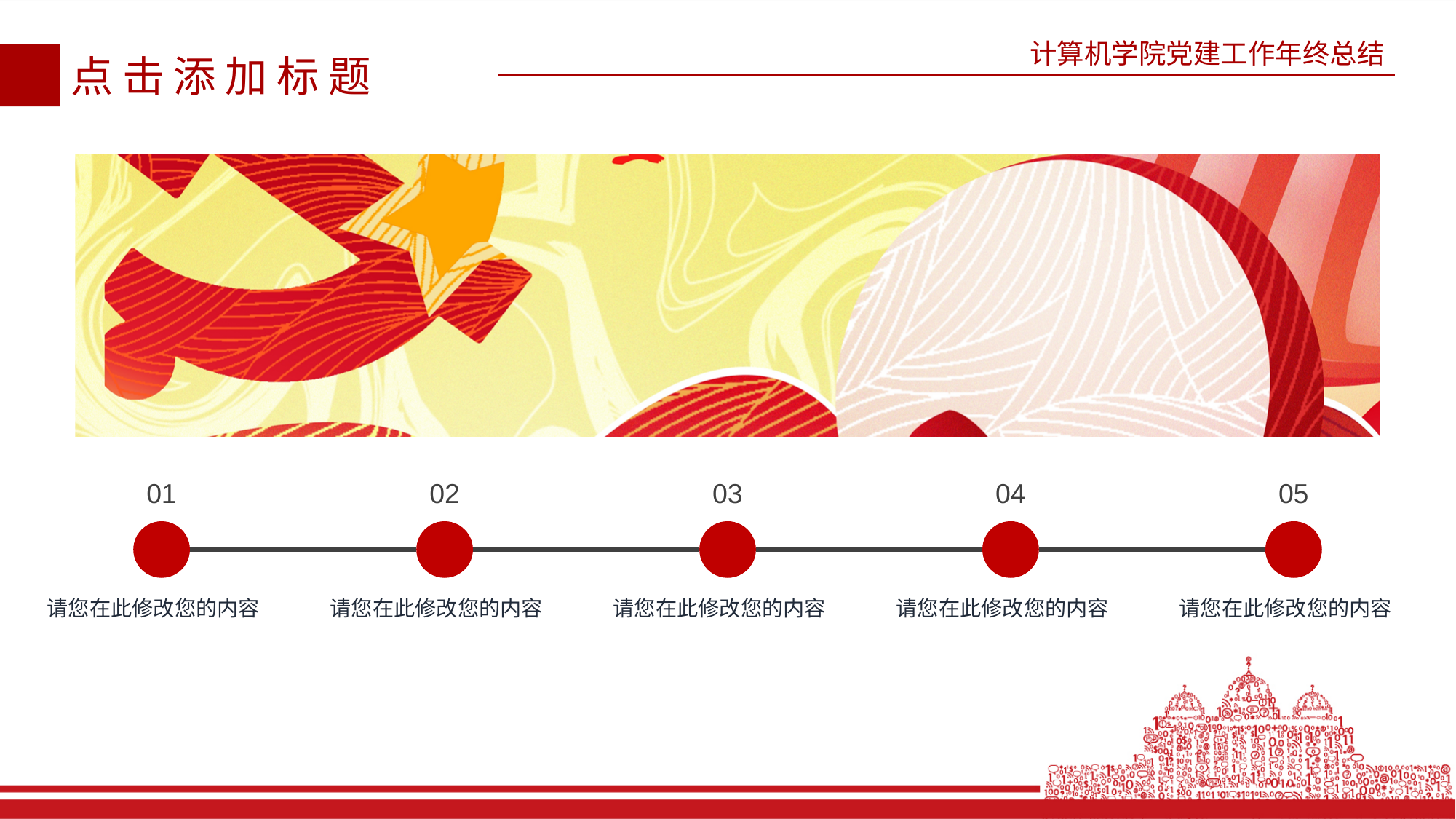

计算机学院党建工作年终总结

点击添加标题

01
请您在此修改您的内容
02
请您在此修改您的内容
03
请您在此修改您的内容
04
请您在此修改您的内容
05
请您在此修改您的内容